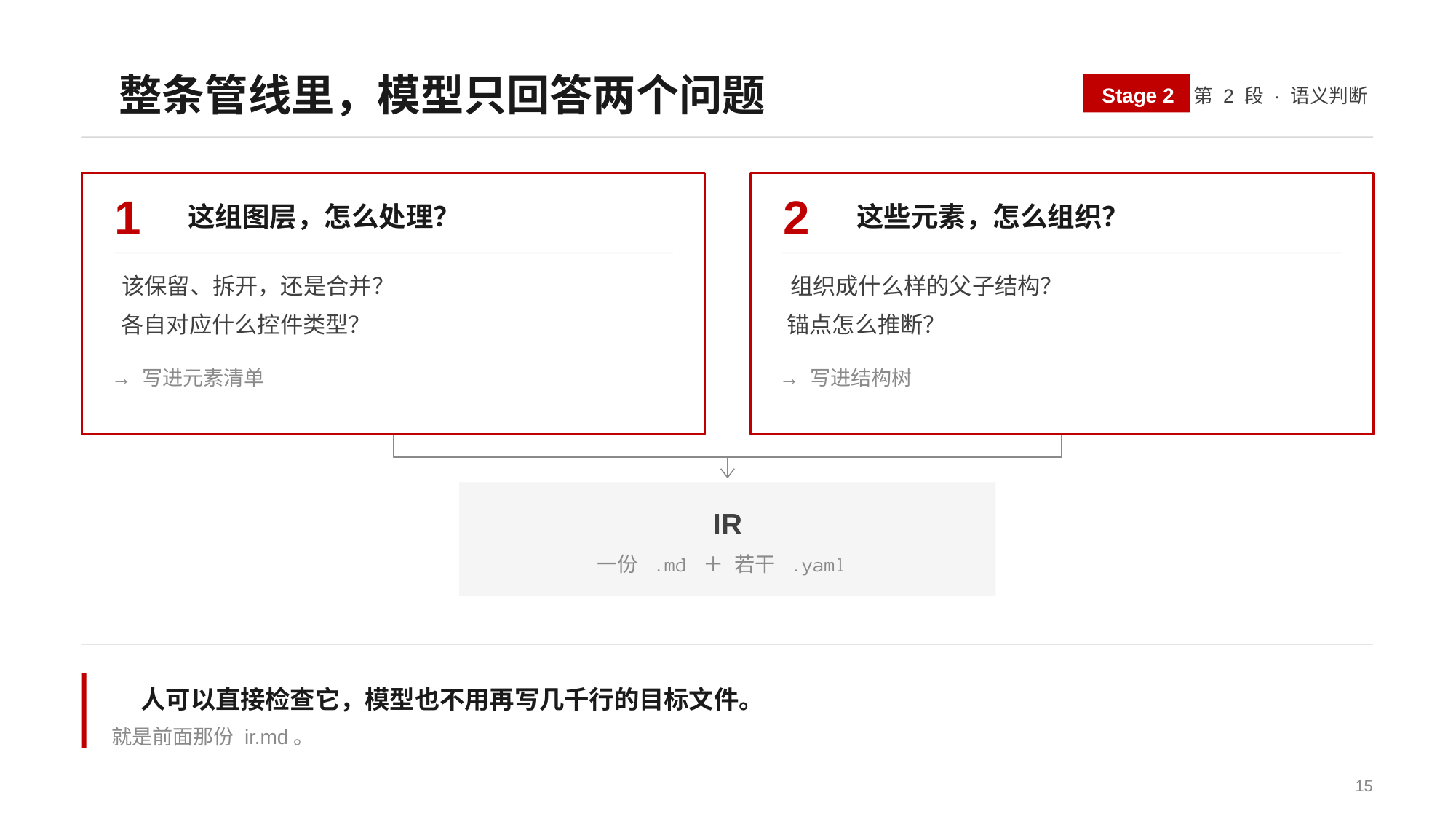

整条管线里，模型只回答两个问题

Stage 2
第 2 段 · 语义判断

1
2
这组图层，怎么处理？
这些元素，怎么组织？

该保留、拆开，还是合并？
组织成什么样的父子结构？
各自对应什么控件类型？
锚点怎么推断？
→ 写进元素清单
→ 写进结构树

IR
一份 .md ＋ 若干 .yaml

人可以直接检查它，模型也不用再写几千行的目标文件。
就是前面那份 ir.md。
15